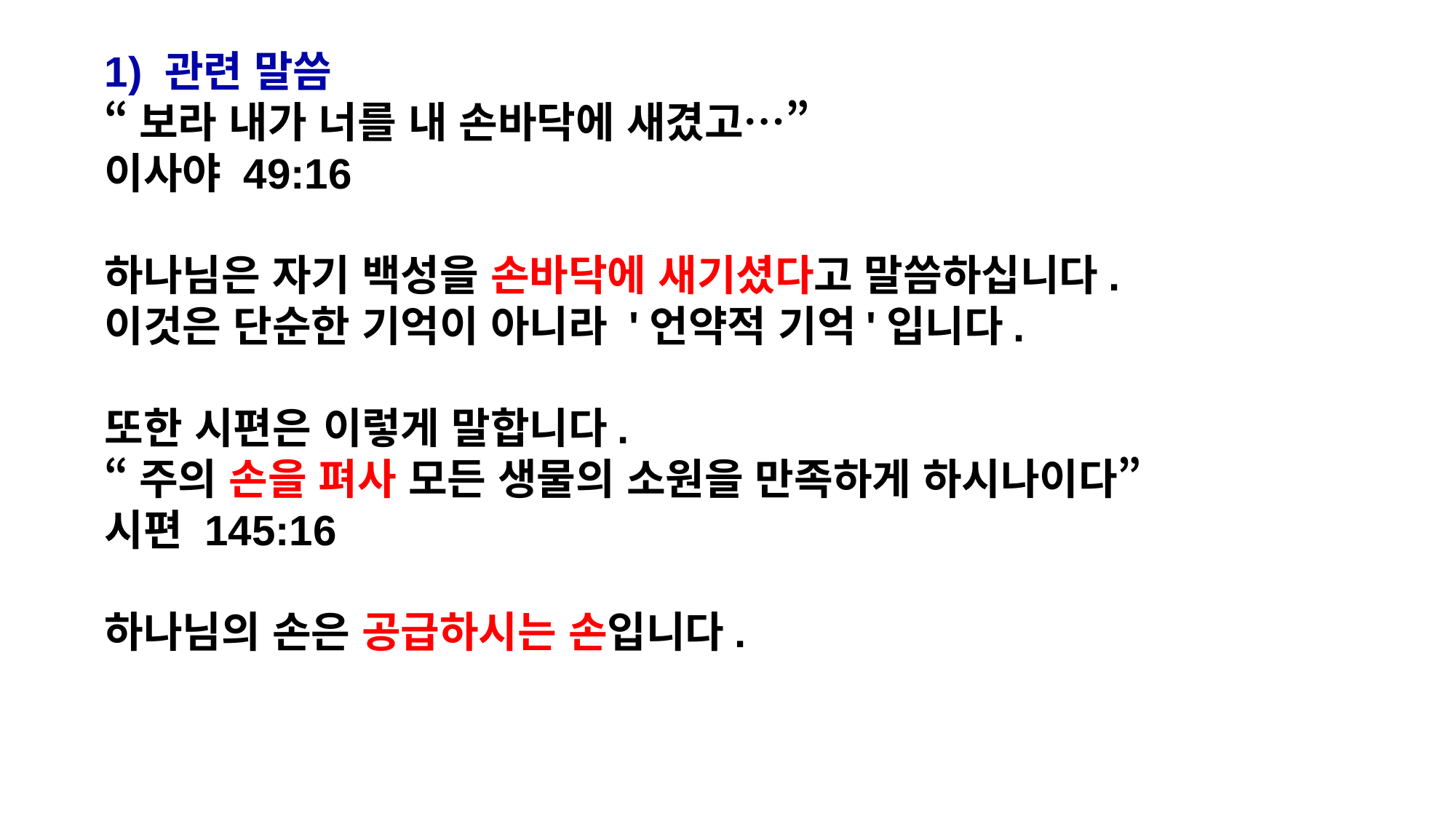

1) 관련 말씀
“보라 내가 너를 내 손바닥에 새겼고…”
이사야 49:16

하나님은 자기 백성을 손바닥에 새기셨다고 말씀하십니다.
이것은 단순한 기억이 아니라 '언약적 기억'입니다.

또한 시편은 이렇게 말합니다.
“주의 손을 펴사 모든 생물의 소원을 만족하게 하시나이다”
시편 145:16

하나님의 손은 공급하시는 손입니다.